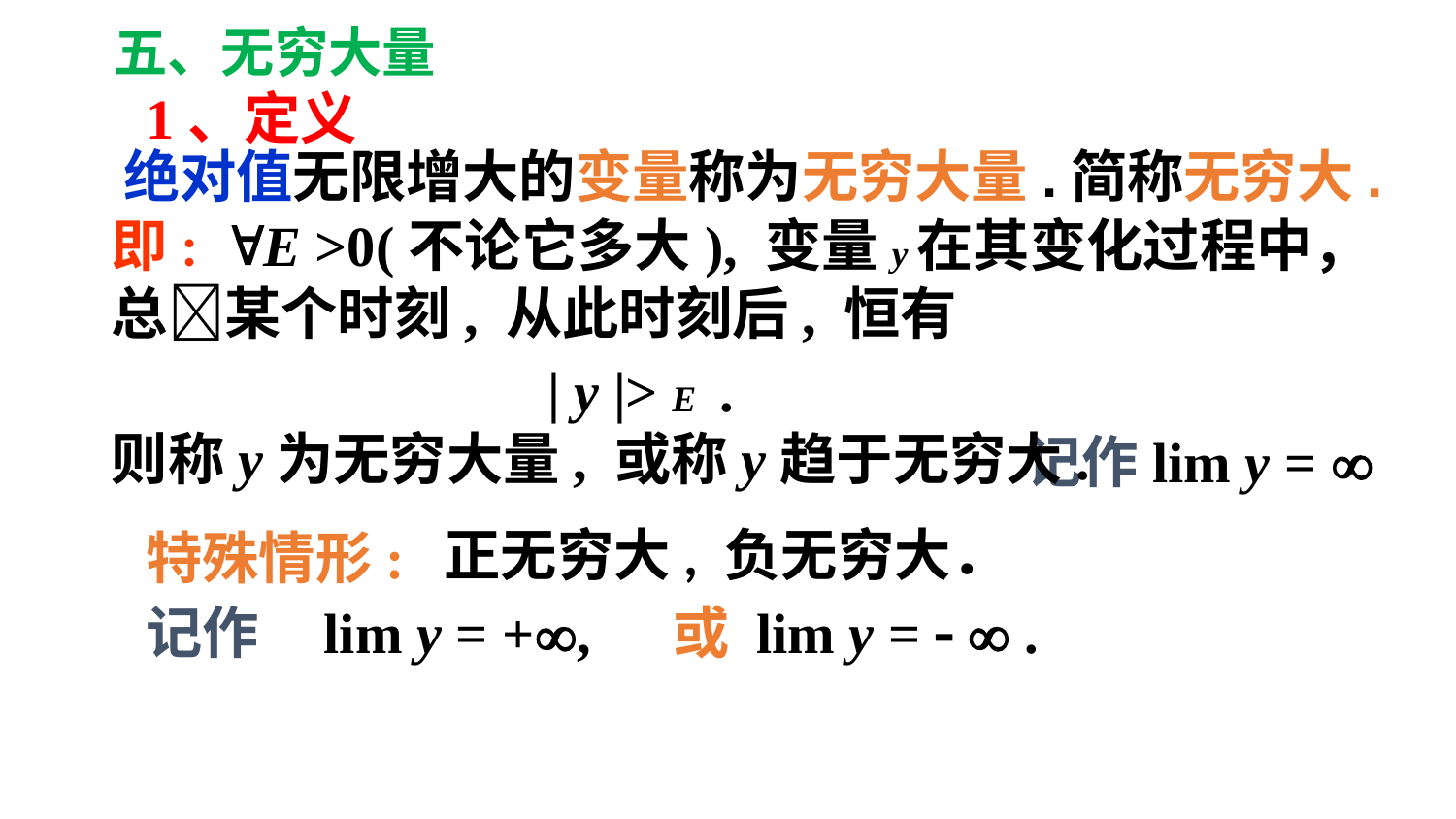

# 五、无穷大量
1、定义
绝对值无限增大的变量称为无穷大量.简称无穷大.
即:  ∀E >0(不论它多大), 变量y在其变化过程中，总∃某个时刻, 从此时刻后, 恒有
                               | y |> E  .
则称y为无穷大量, 或称y趋于无穷大.
记作lim y = ∞
正无穷大, 负无穷大．
特殊情形:
记作    lim y = +∞,
或 lim y = − ∞ .